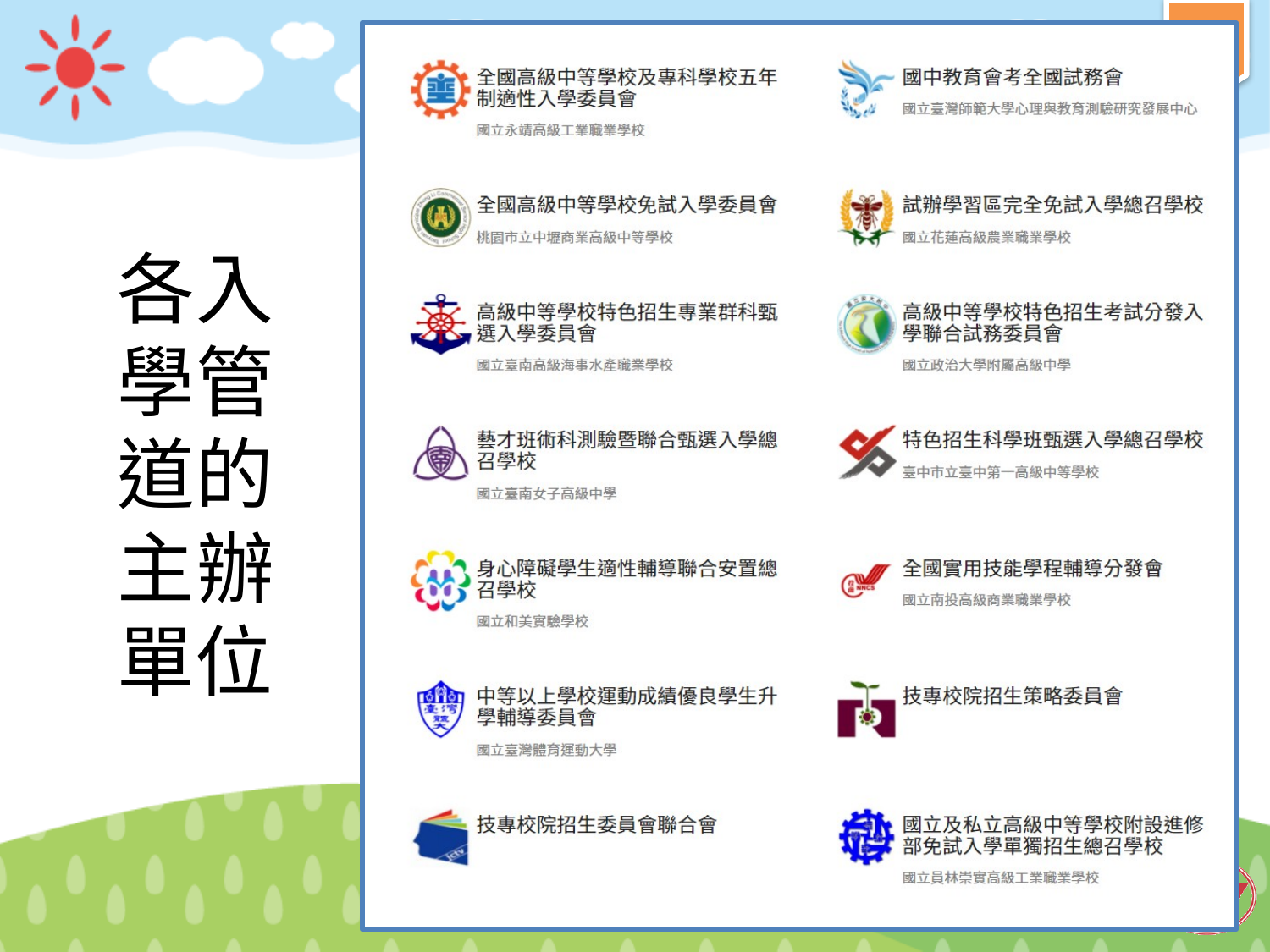

11
# 各入 學管 道的 主辦 單位